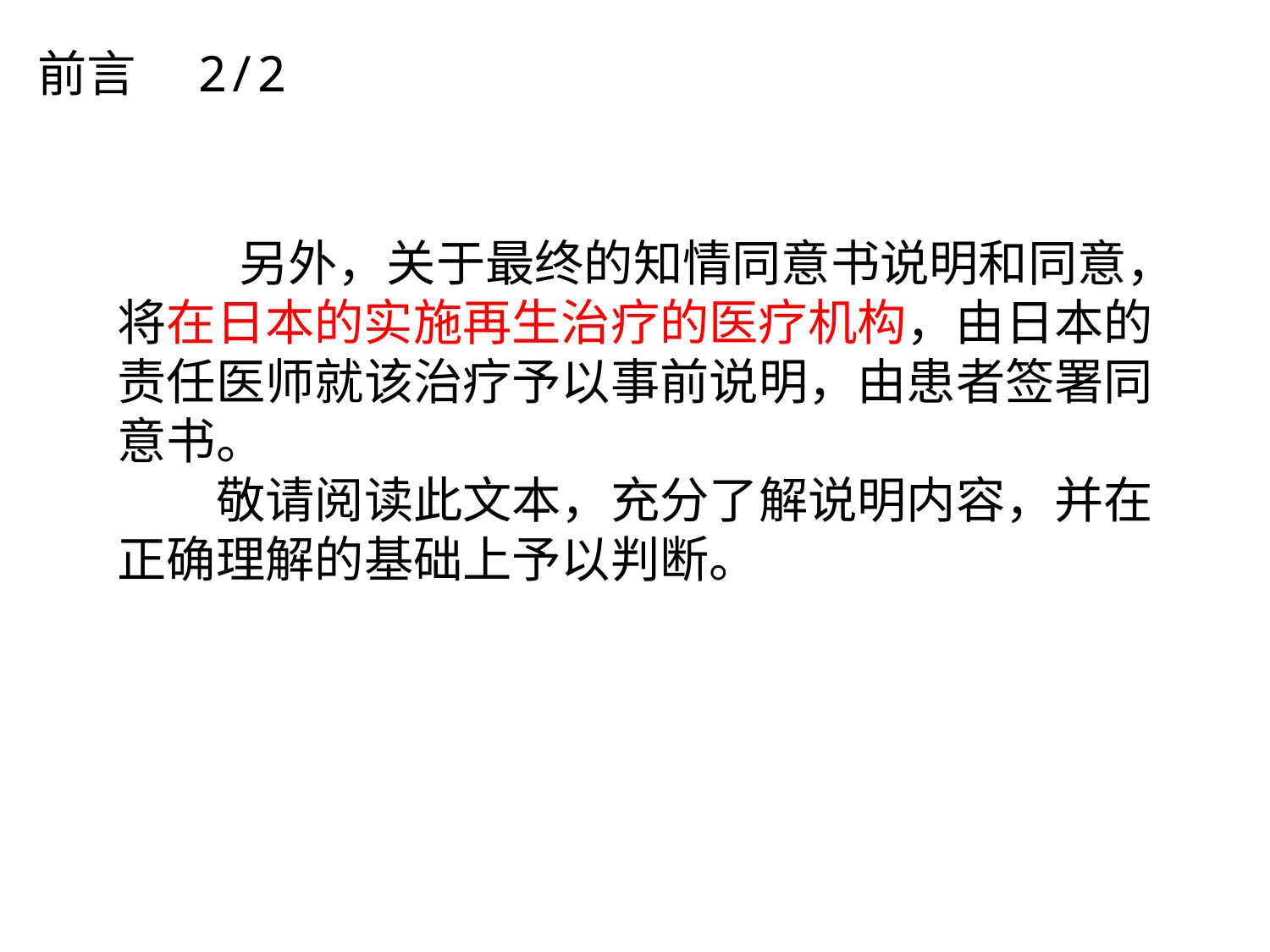

前言　2/2
 　　另外，关于最终的知情同意书说明和同意，将在日本的实施再生治疗的医疗机构，由日本的责任医师就该治疗予以事前说明，由患者签署同意书。
　　敬请阅读此文本，充分了解说明内容，并在正确理解的基础上予以判断。